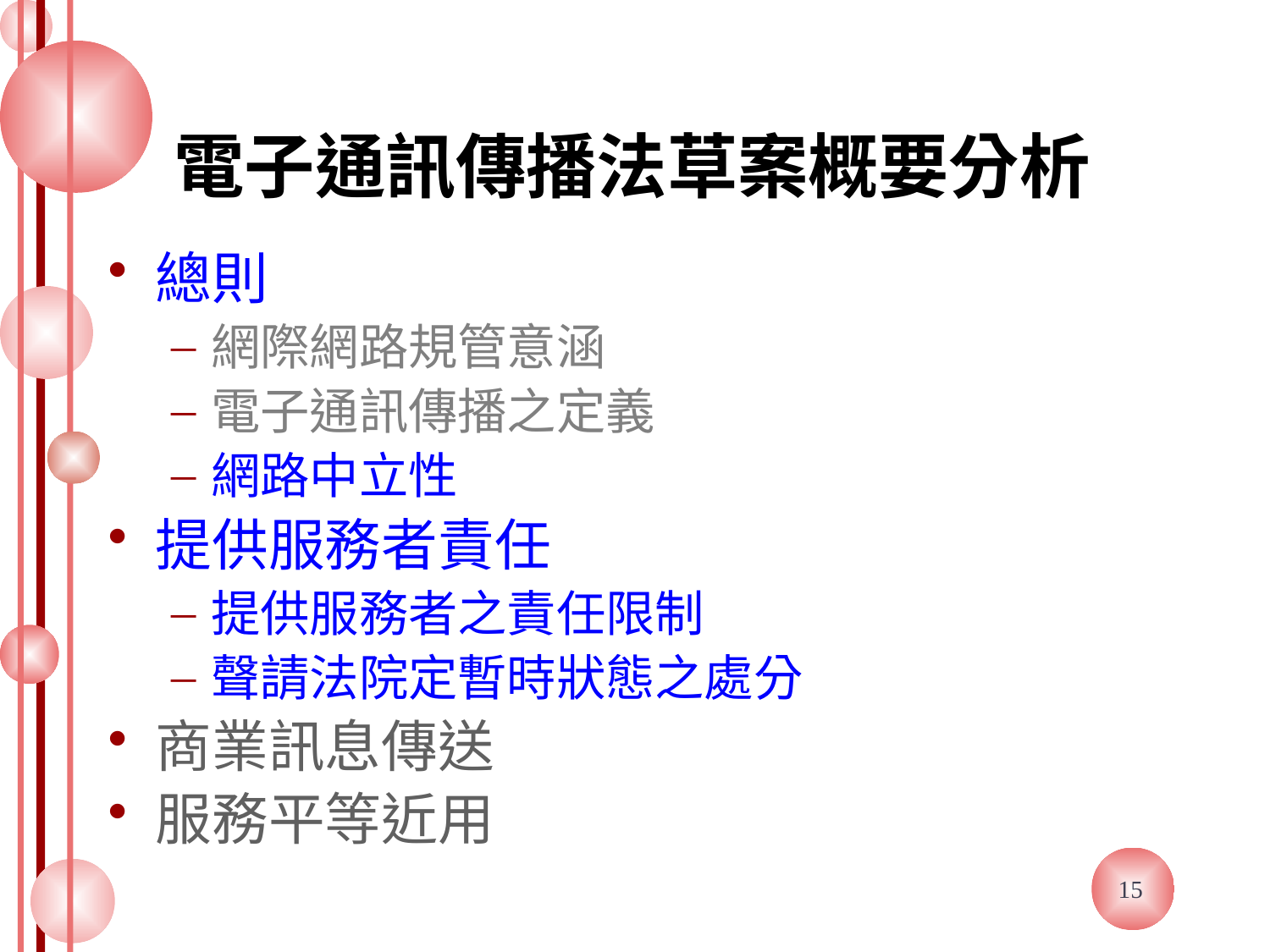

# 電子通訊傳播法草案概要分析
總則
網際網路規管意涵
電子通訊傳播之定義
網路中立性
提供服務者責任
提供服務者之責任限制
聲請法院定暫時狀態之處分
商業訊息傳送
服務平等近用

15